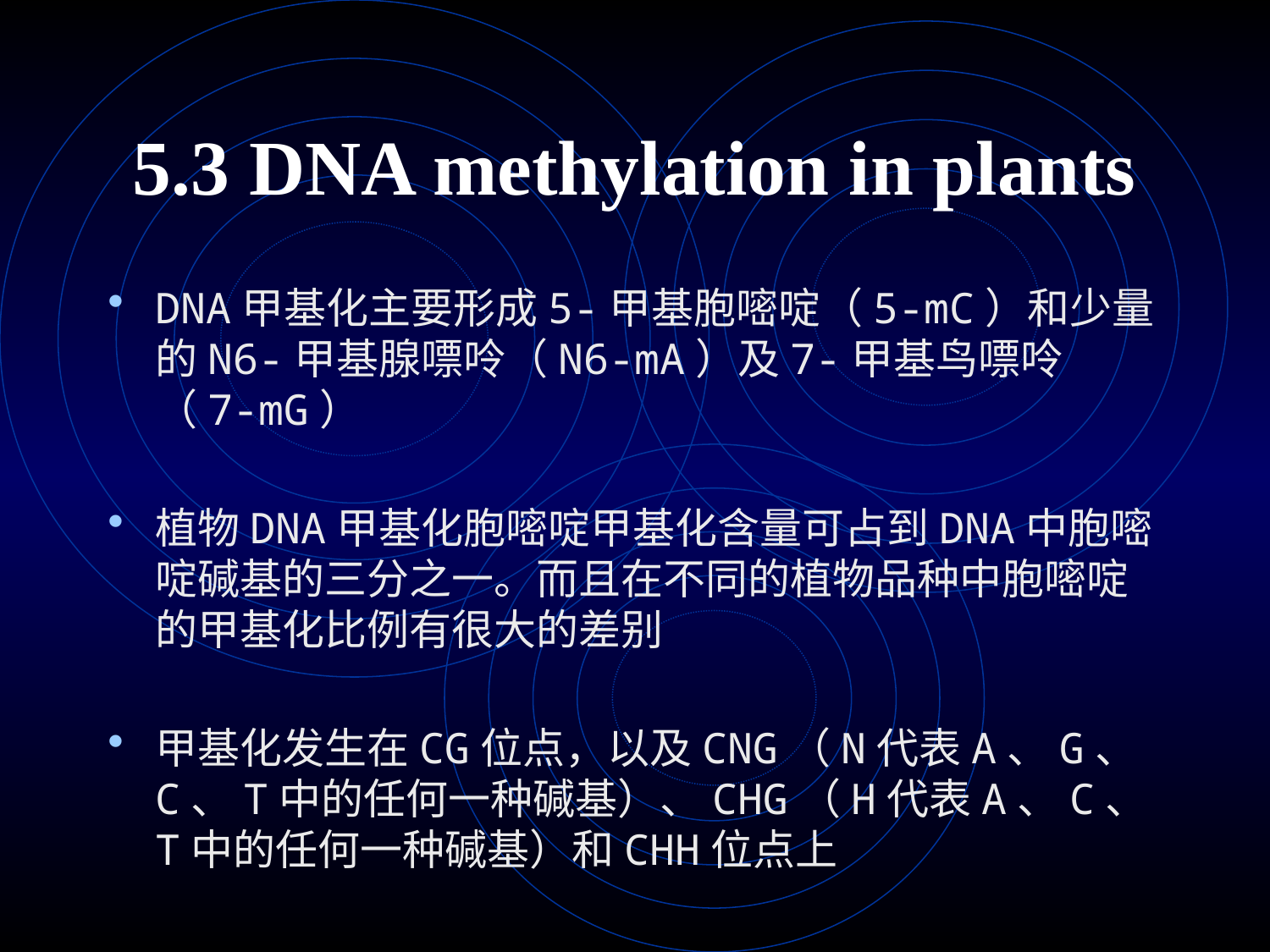

# 5.3 DNA methylation in plants
DNA甲基化主要形成5-甲基胞嘧啶（5-mC）和少量的N6-甲基腺嘌呤（N6-mA）及7-甲基鸟嘌呤（7-mG）

植物DNA甲基化胞嘧啶甲基化含量可占到DNA中胞嘧啶碱基的三分之一。而且在不同的植物品种中胞嘧啶的甲基化比例有很大的差别

甲基化发生在CG位点，以及CNG（N代表A、G、C、T中的任何一种碱基）、CHG（H代表A、C、T中的任何一种碱基）和CHH位点上